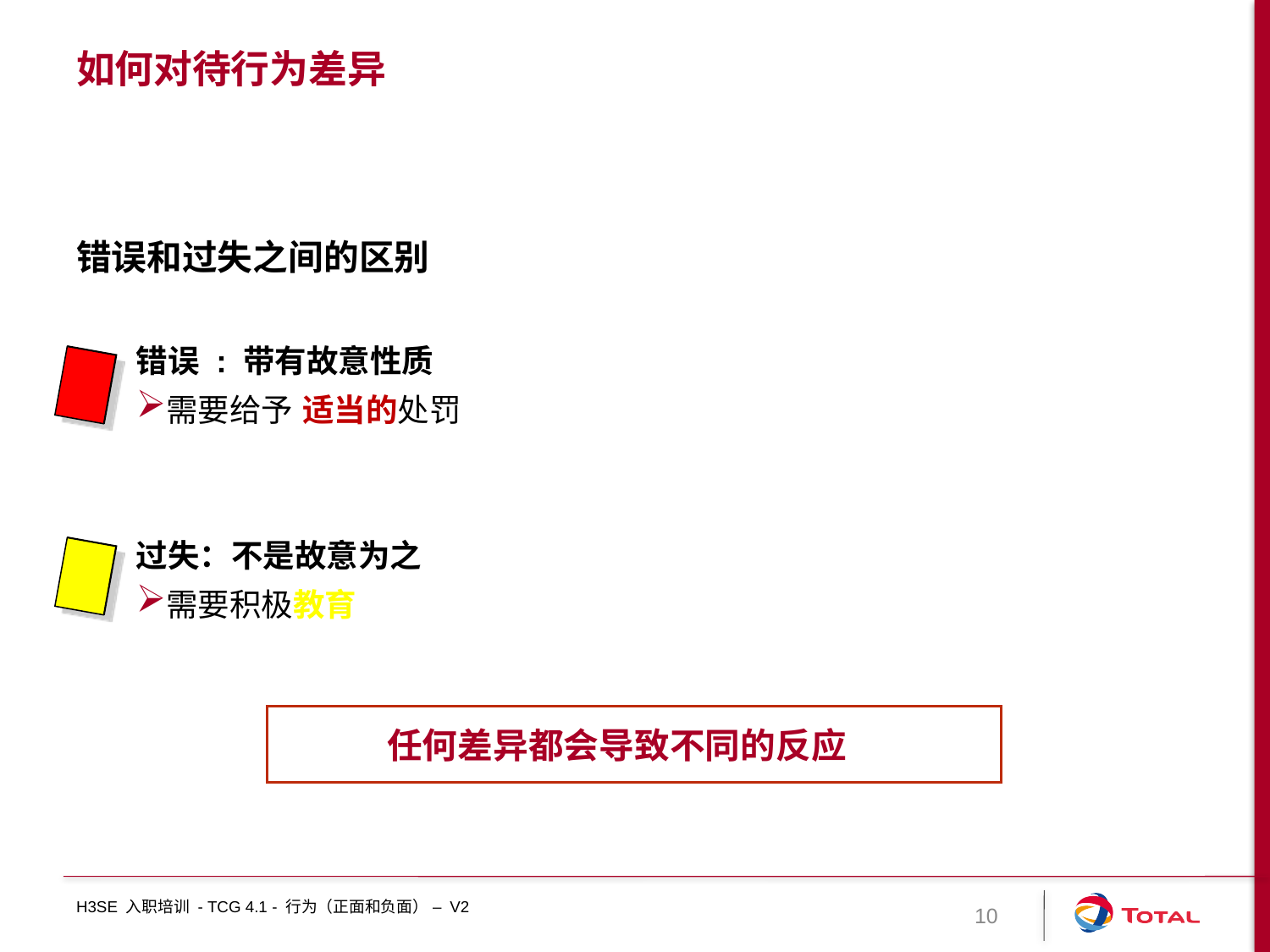

# 如何对待行为差异

错误和过失之间的区别

错误 : 带有故意性质
需要给予 适当的处罚

过失：不是故意为之
需要积极教育

任何差异都会导致不同的反应

H3SE 入职培训 - TCG 4.1 - 行为（正面和负面） – V2
10